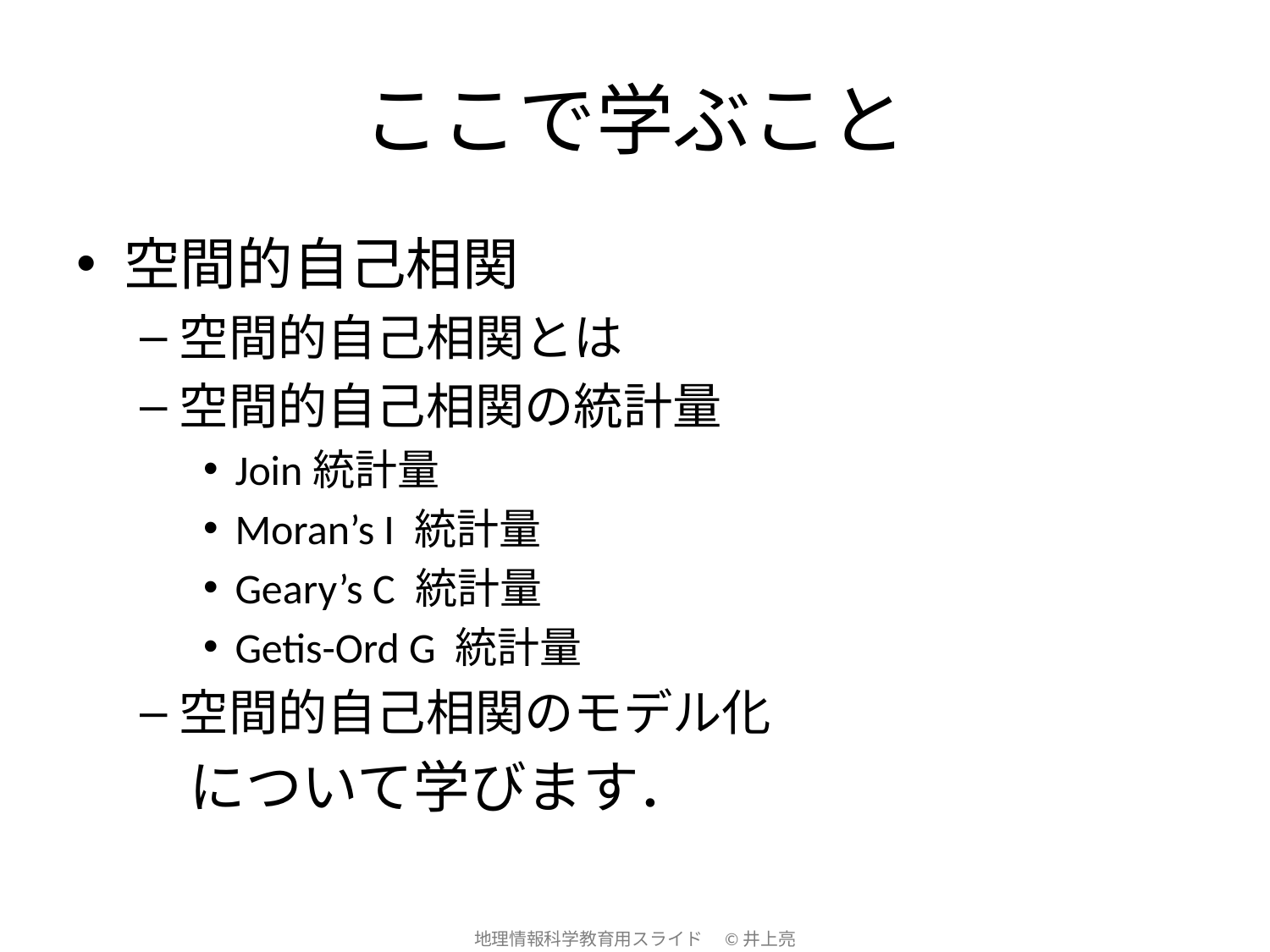

# ここで学ぶこと
空間的自己相関
空間的自己相関とは
空間的自己相関の統計量
Join統計量
Moran’s I 統計量
Geary’s C 統計量
Getis-Ord G 統計量
空間的自己相関のモデル化
　　について学びます．